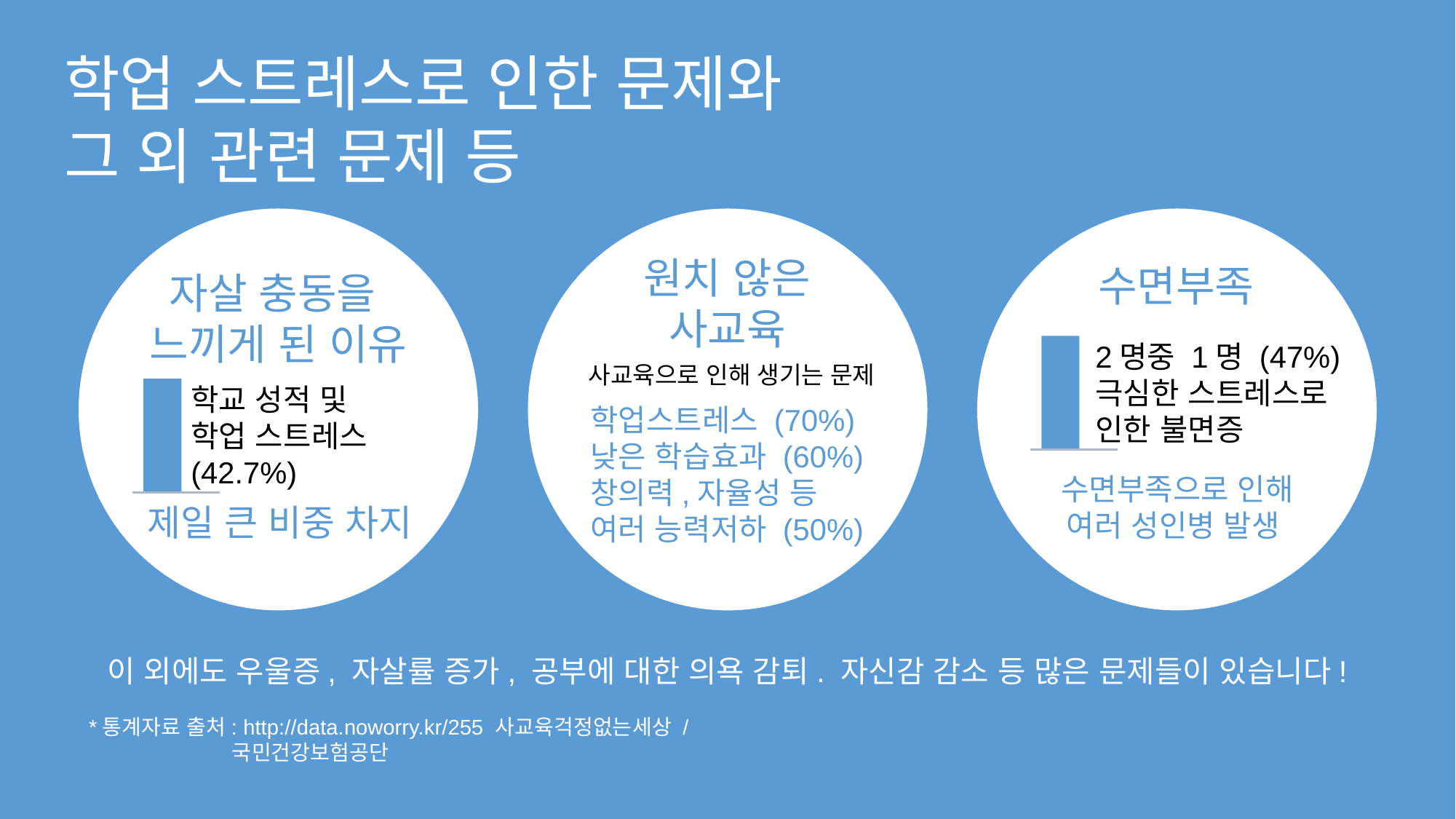

학업 스트레스로 인한 문제와
그 외 관련 문제 등

원치 않은
사교육
수면부족
자살 충동을
느끼게 된 이유
2명중 1명 (47%)
극심한 스트레스로
인한 불면증

사교육으로 인해 생기는 문제
학교 성적 및
학업 스트레스
(42.7%)

학업스트레스 (70%)
낮은 학습효과 (60%)
창의력,자율성 등
여러 능력저하 (50%)
수면부족으로 인해
여러 성인병 발생
제일 큰 비중 차지
이 외에도 우울증, 자살률 증가, 공부에 대한 의욕 감퇴. 자신감 감소 등 많은 문제들이 있습니다!

*통계자료 출처: http://data.noworry.kr/255 사교육걱정없는세상 /
                       국민건강보험공단